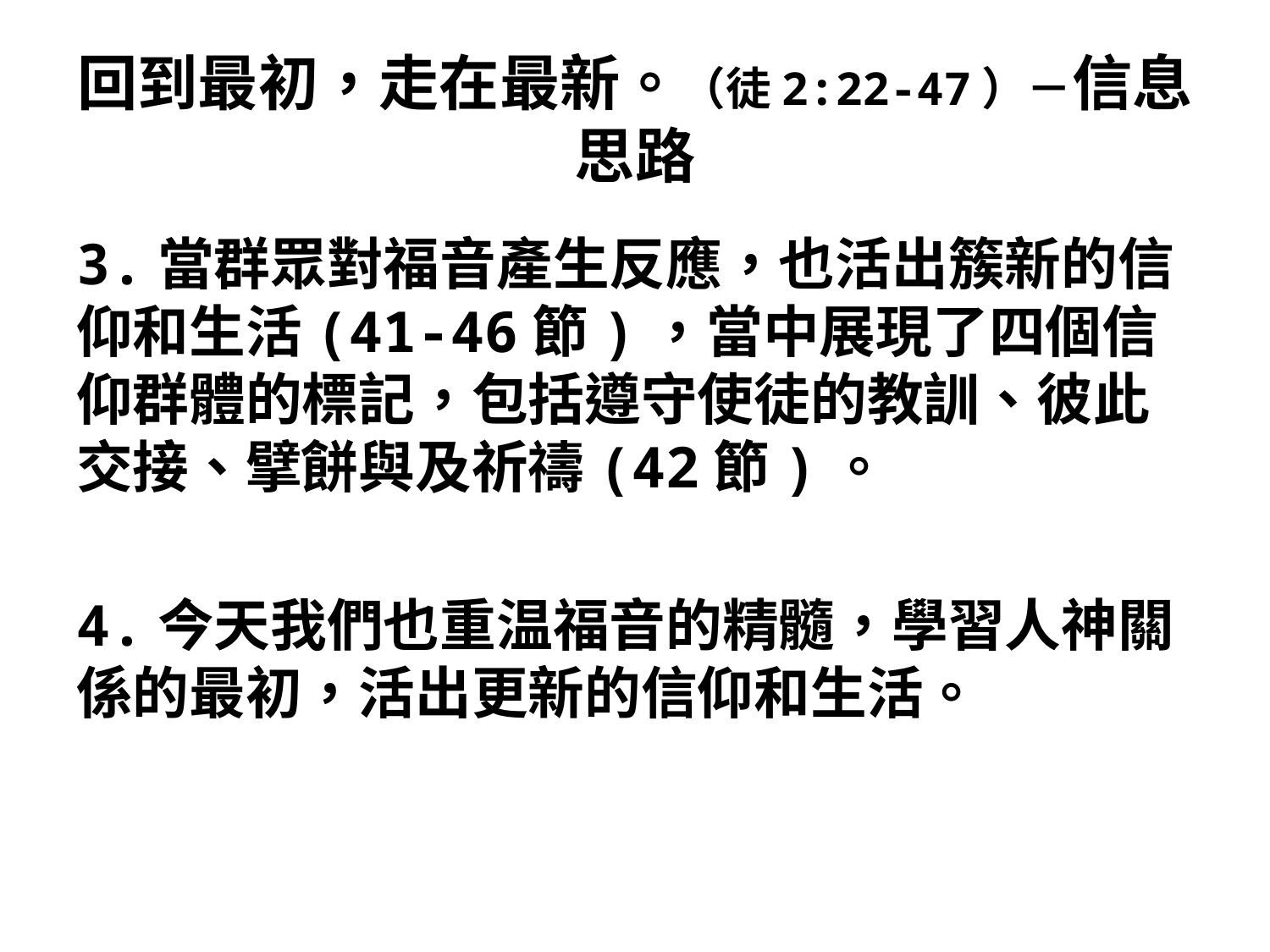

# 回到最初，走在最新。（徒2:22-47）－信息思路
3.當群眾對福音產生反應，也活出簇新的信仰和生活(41-46節)，當中展現了四個信仰群體的標記，包括遵守使徒的教訓、彼此交接、擘餅與及祈禱(42節)。

4.今天我們也重温福音的精髓，學習人神關係的最初，活出更新的信仰和生活。